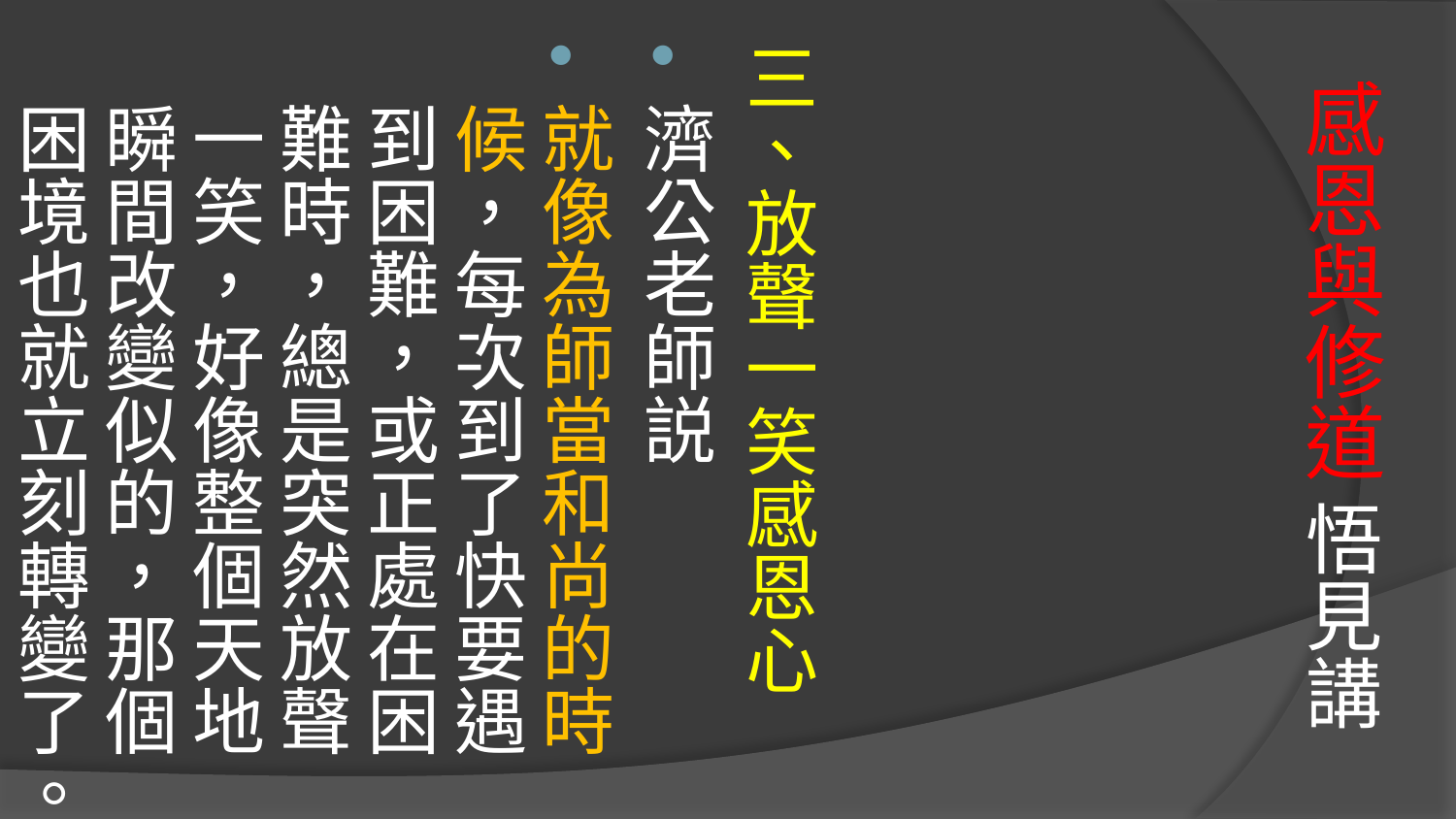

三、放聲一笑感恩心
濟公老師説
就像為師當和尚的時候，每次到了快要遇到困難，或正處在困難時，總是突然放聲一笑，好像整個天地瞬間改變似的，那個困境也就立刻轉變了。
# 感恩與修道 悟見講